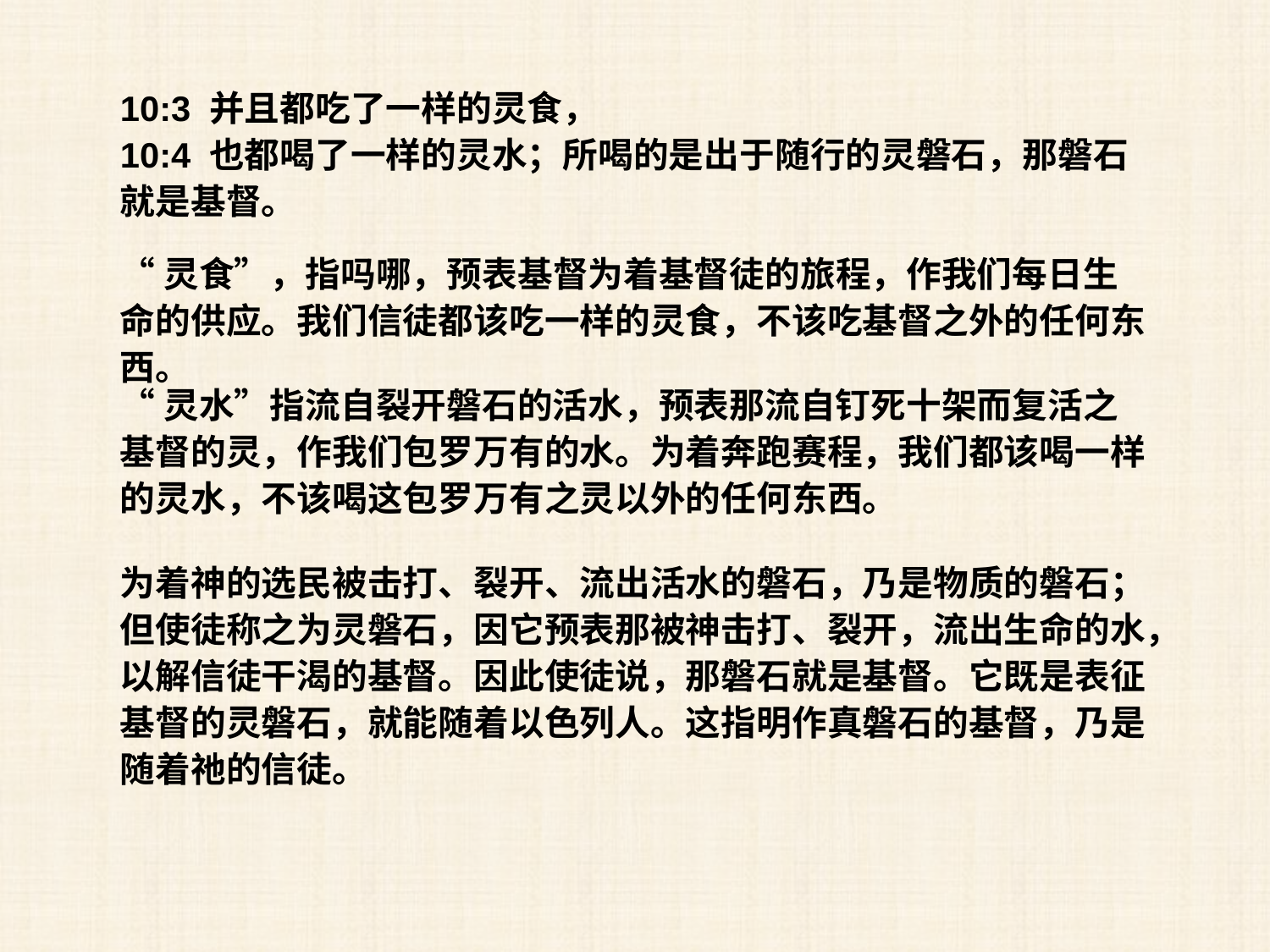

10:3 并且都吃了一样的灵食，
10:4 也都喝了一样的灵水；所喝的是出于随行的灵磐石，那磐石就是基督。
“灵食”，指吗哪，预表基督为着基督徒的旅程，作我们每日生命的供应。我们信徒都该吃一样的灵食，不该吃基督之外的任何东西。
“灵水”指流自裂开磐石的活水，预表那流自钉死十架而复活之基督的灵，作我们包罗万有的水。为着奔跑赛程，我们都该喝一样的灵水，不该喝这包罗万有之灵以外的任何东西。
为着神的选民被击打、裂开、流出活水的磐石，乃是物质的磐石；但使徒称之为灵磐石，因它预表那被神击打、裂开，流出生命的水，以解信徒干渴的基督。因此使徒说，那磐石就是基督。它既是表征基督的灵磐石，就能随着以色列人。这指明作真磐石的基督，乃是随着祂的信徒。